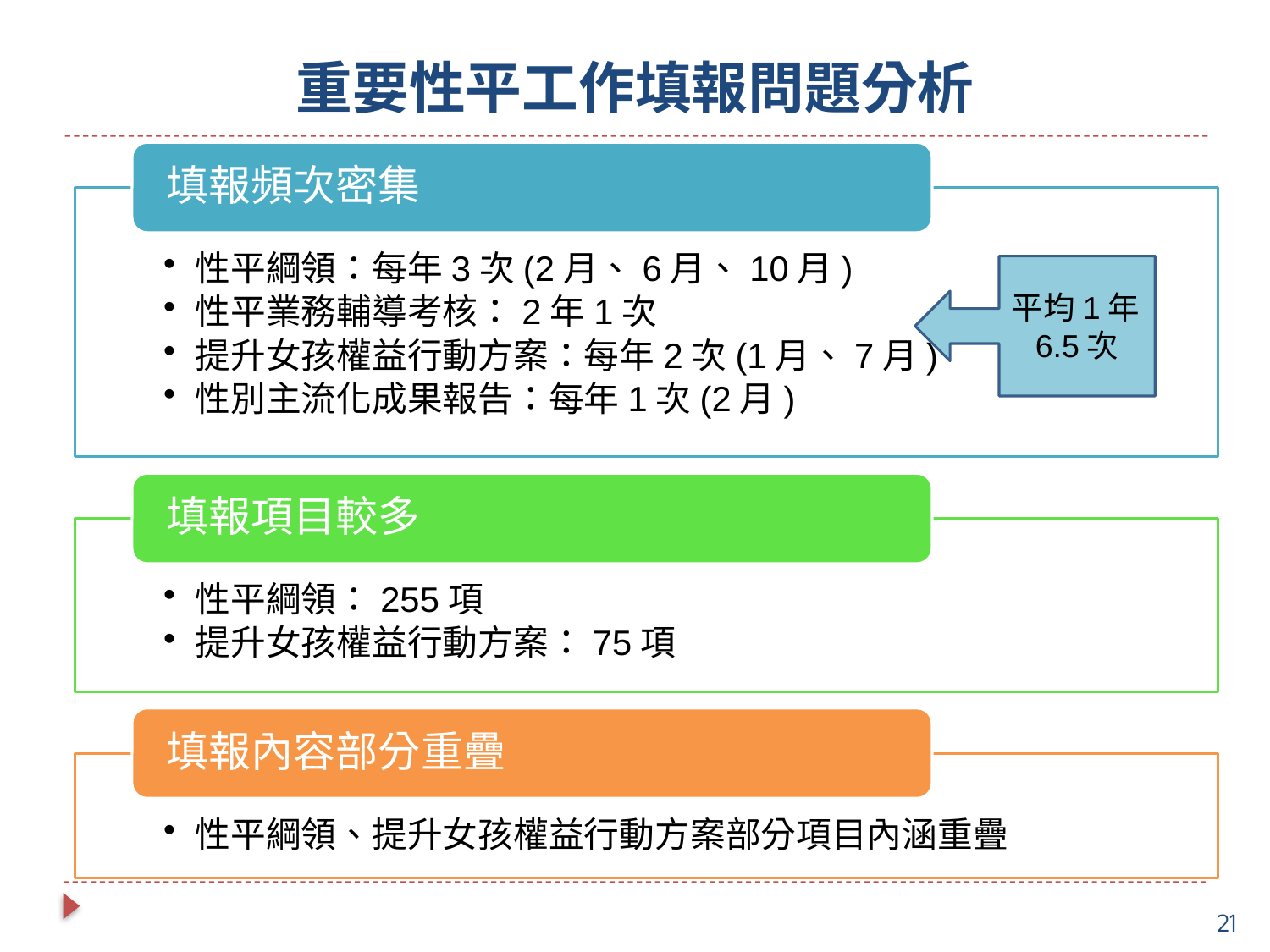

# 重要性平工作填報問題分析
性平綱領：每年3次(2月、6月、10月)
性平業務輔導考核：2年1次
提升女孩權益行動方案：每年2次(1月、7月)
性別主流化成果報告：每年1次(2月)
填報頻次密集
性平綱領：255項
提升女孩權益行動方案：75項
填報項目較多
性平綱領、提升女孩權益行動方案部分項目內涵重疊
填報內容部分重疊
平均1年6.5次
21